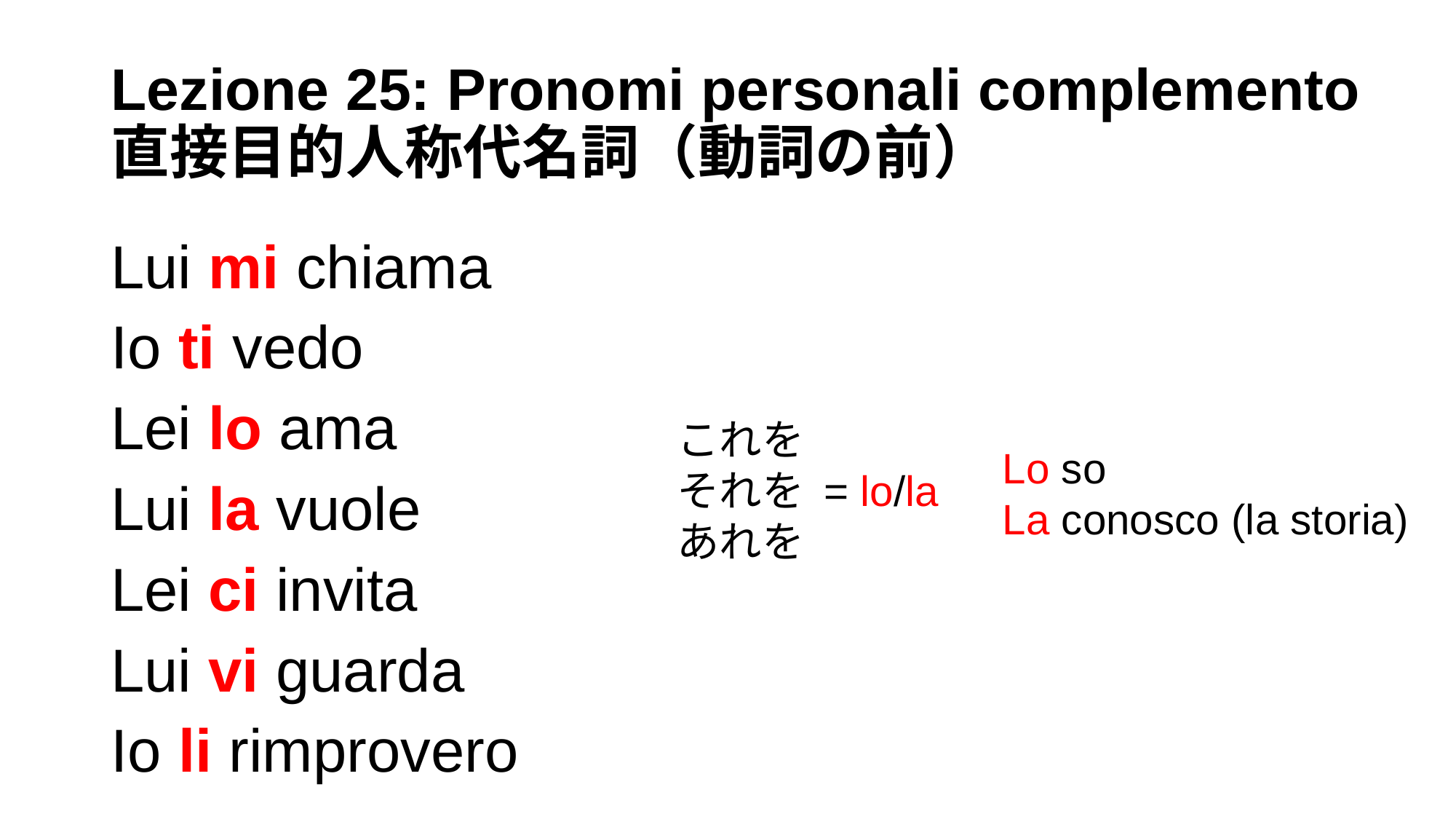

# Lezione 25: Pronomi personali complemento 直接目的人称代名詞（動詞の前）
Lui mi chiama
Io ti vedo
Lei lo ama
Lui la vuole
Lei ci invita
Lui vi guarda
Io li rimprovero

これを
それを = lo/la
あれを
Lo so
La conosco (la storia)